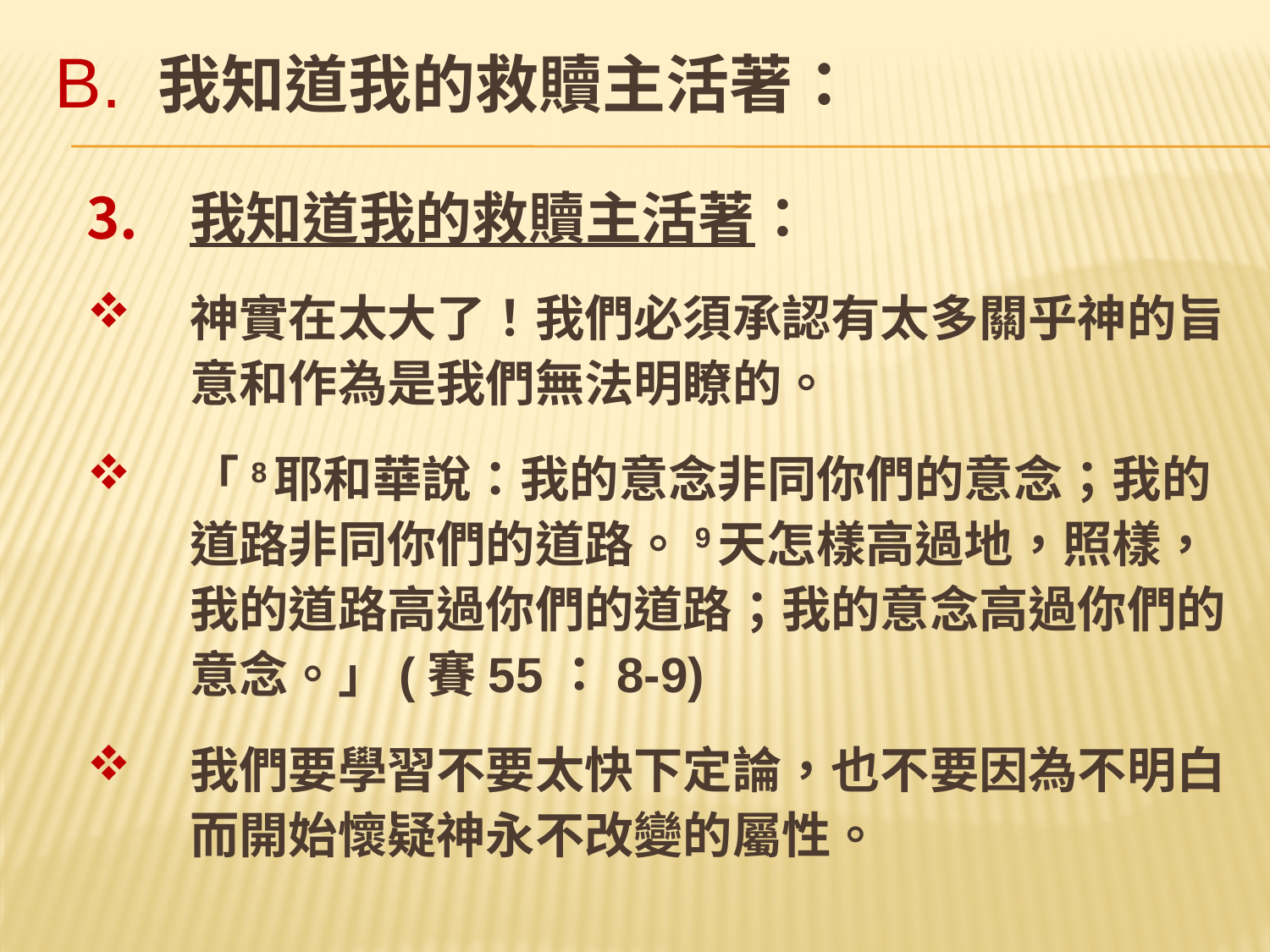

# B. 我知道我的救贖主活著：
我知道我的救贖主活著：
神實在太大了！我們必須承認有太多關乎神的旨意和作為是我們無法明瞭的。
「8耶和華說：我的意念非同你們的意念；我的道路非同你們的道路。9天怎樣高過地，照樣，我的道路高過你們的道路；我的意念高過你們的意念。」(賽55：8-9)
我們要學習不要太快下定論，也不要因為不明白而開始懷疑神永不改變的屬性。